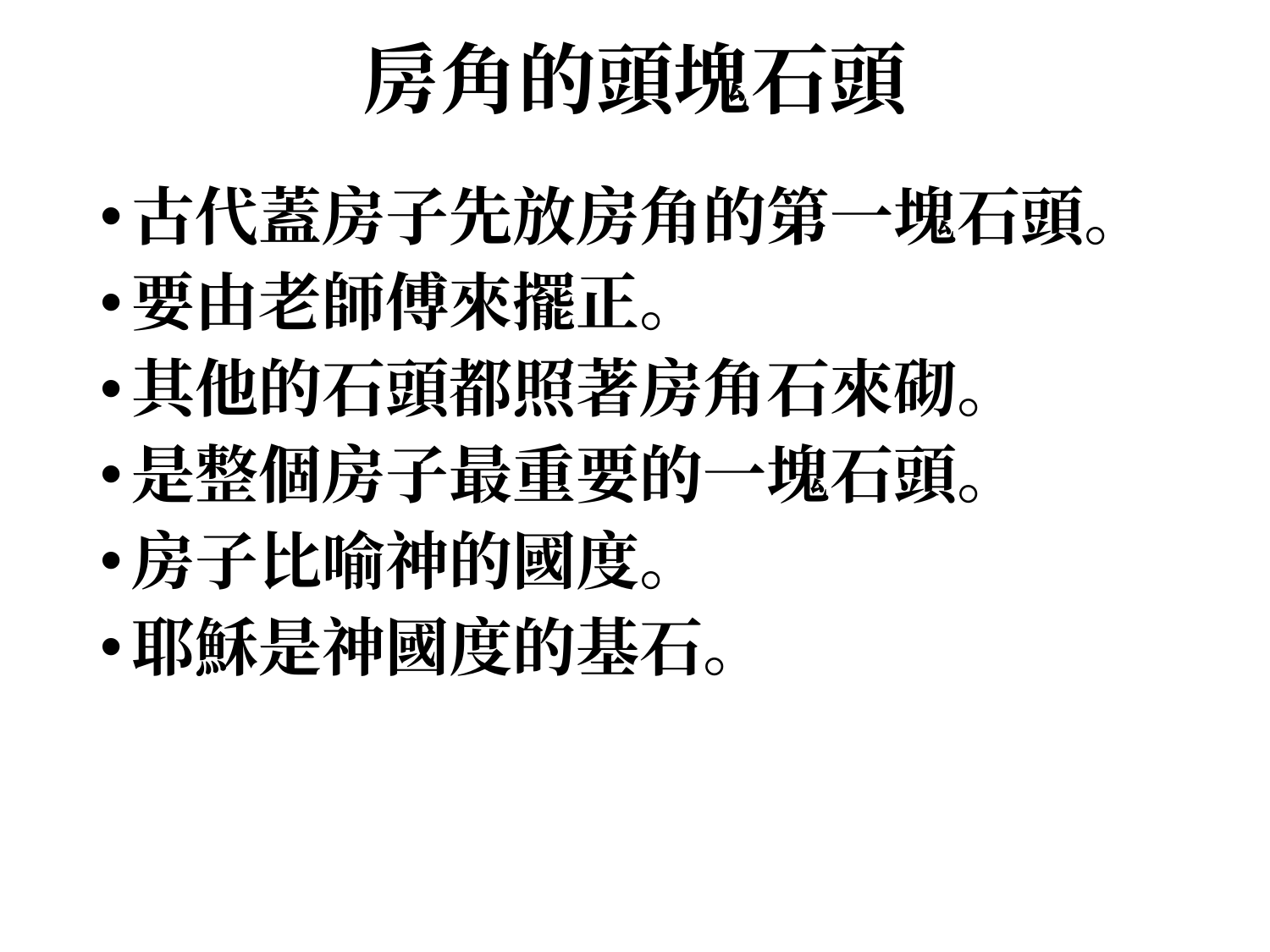

# 房角的頭塊石頭
古代蓋房子先放房角的第一塊石頭。
要由老師傅來擺正。
其他的石頭都照著房角石來砌。
是整個房子最重要的一塊石頭。
房子比喻神的國度。
耶穌是神國度的基石。